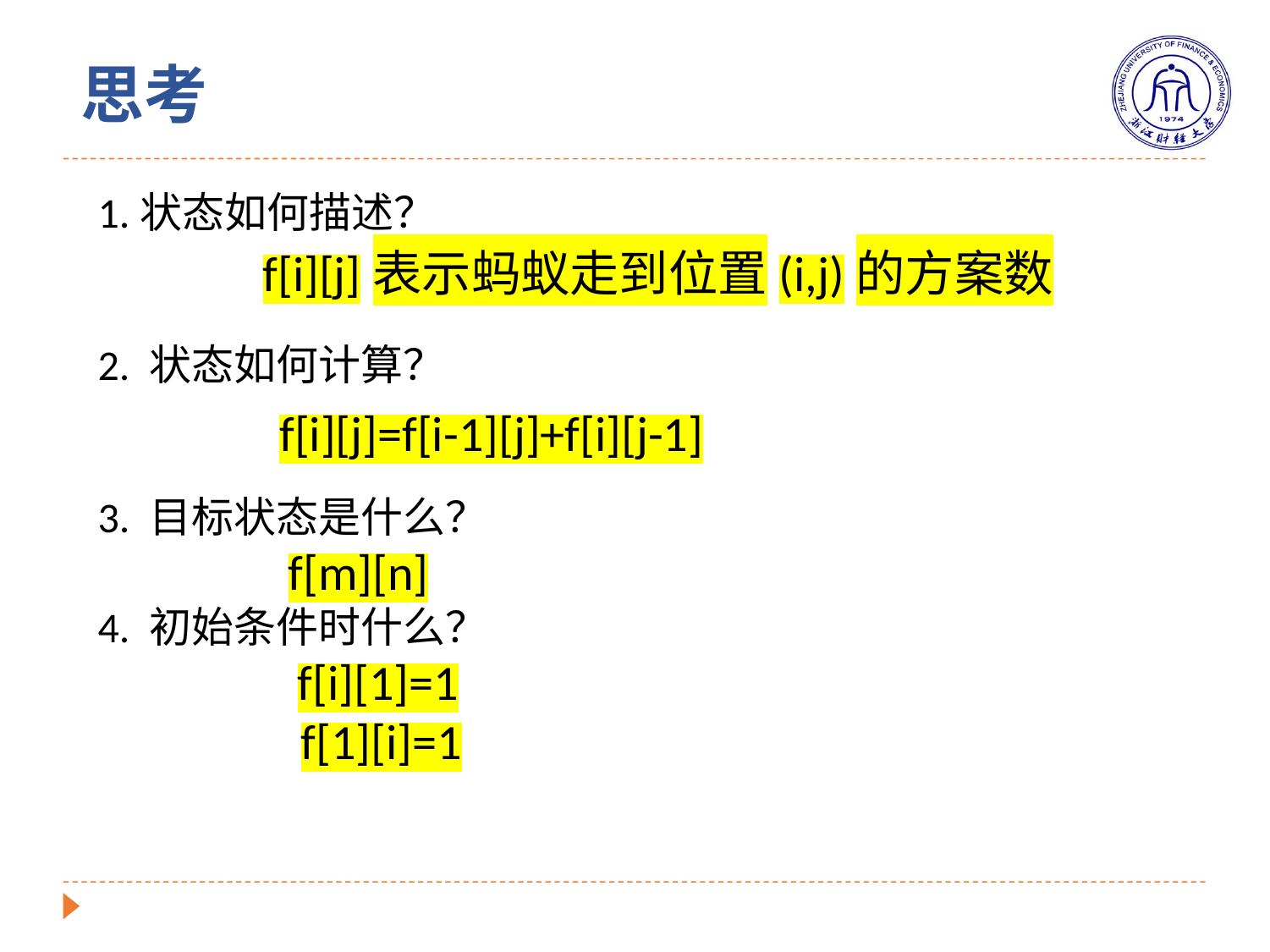

思考
1.状态如何描述？

2. 状态如何计算？

3. 目标状态是什么？
                    f[m][n]
4. 初始条件时什么？
                     f[i][1]=1
	        f[1][i]=1

f[i][j]表示蚂蚁走到位置(i,j)的方案数
f[i][j]=f[i-1][j]+f[i][j-1]